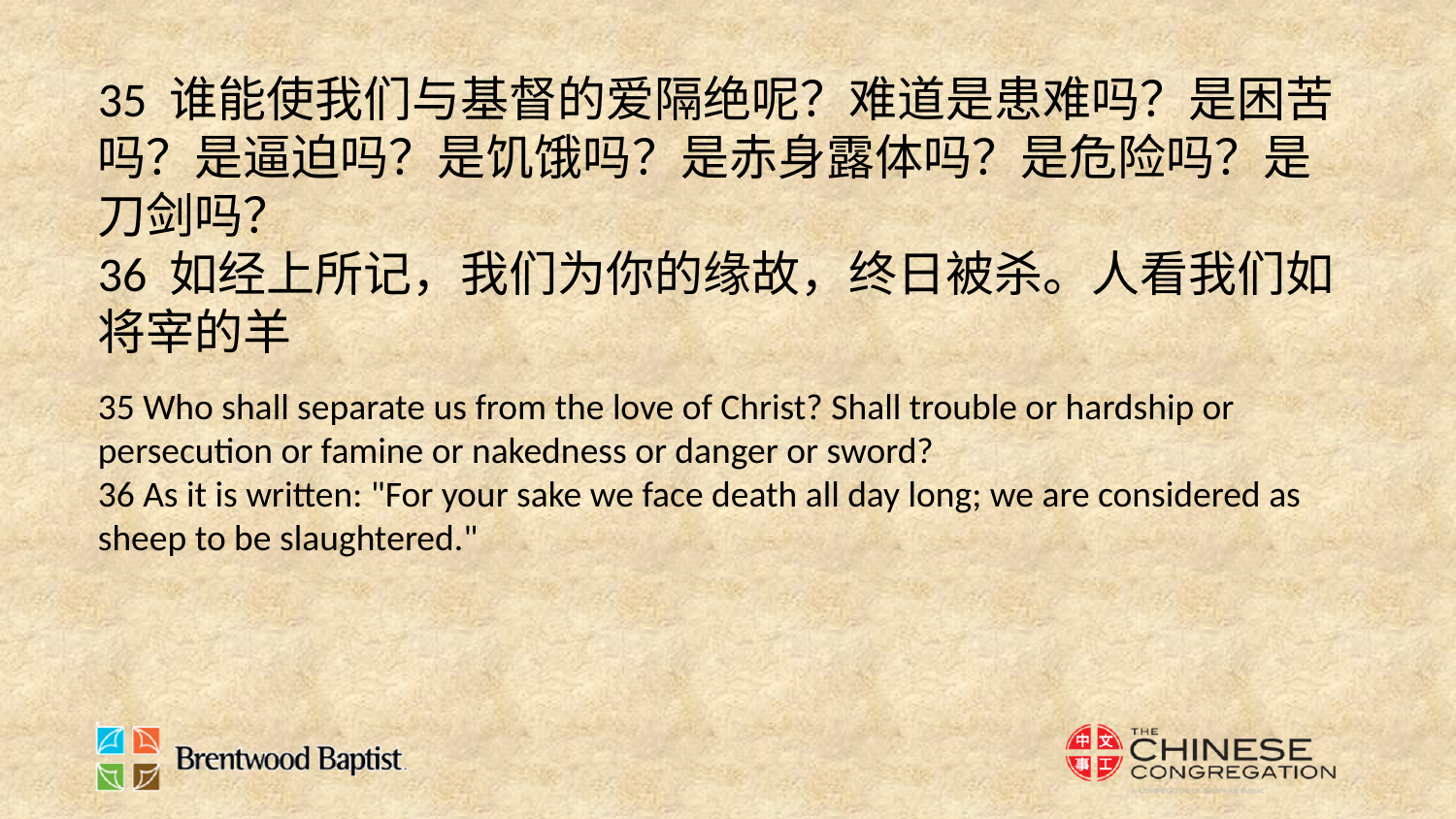

35 谁能使我们与基督的爱隔绝呢？难道是患难吗？是困苦吗？是逼迫吗？是饥饿吗？是赤身露体吗？是危险吗？是刀剑吗？
36 如经上所记，我们为你的缘故，终日被杀。人看我们如将宰的羊

35 Who shall separate us from the love of Christ? Shall trouble or hardship or persecution or famine or nakedness or danger or sword?
36 As it is written: "For your sake we face death all day long; we are considered as sheep to be slaughtered."